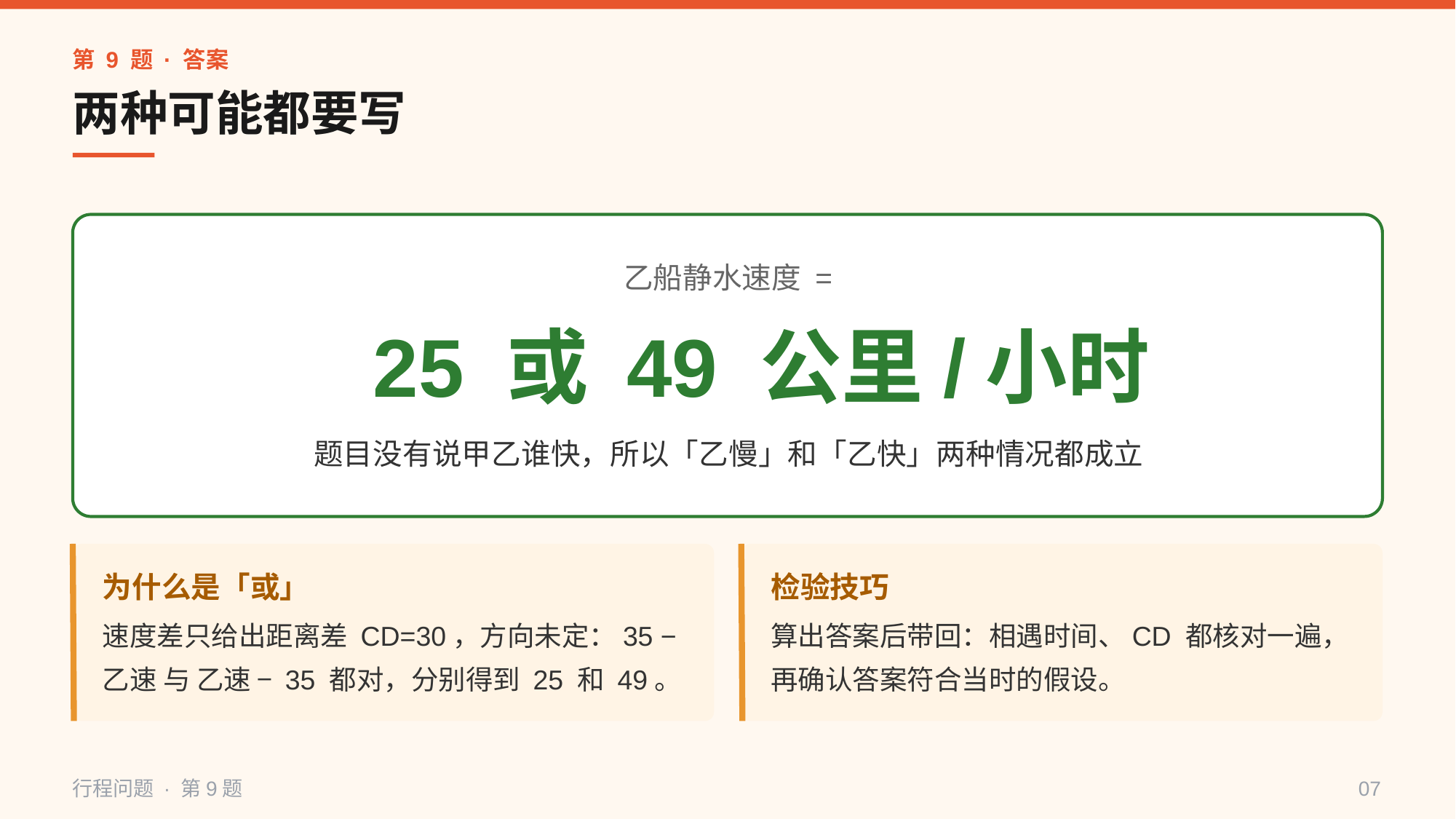

第 9 题 · 答案
两种可能都要写

乙船静水速度 =
25 或 49 公里/小时
题目没有说甲乙谁快，所以「乙慢」和「乙快」两种情况都成立

为什么是「或」
检验技巧
速度差只给出距离差 CD=30，方向未定：35 −
算出答案后带回：相遇时间、CD 都核对一遍，
乙速 与 乙速 − 35 都对，分别得到 25 和 49。
再确认答案符合当时的假设。
行程问题 · 第9题
07